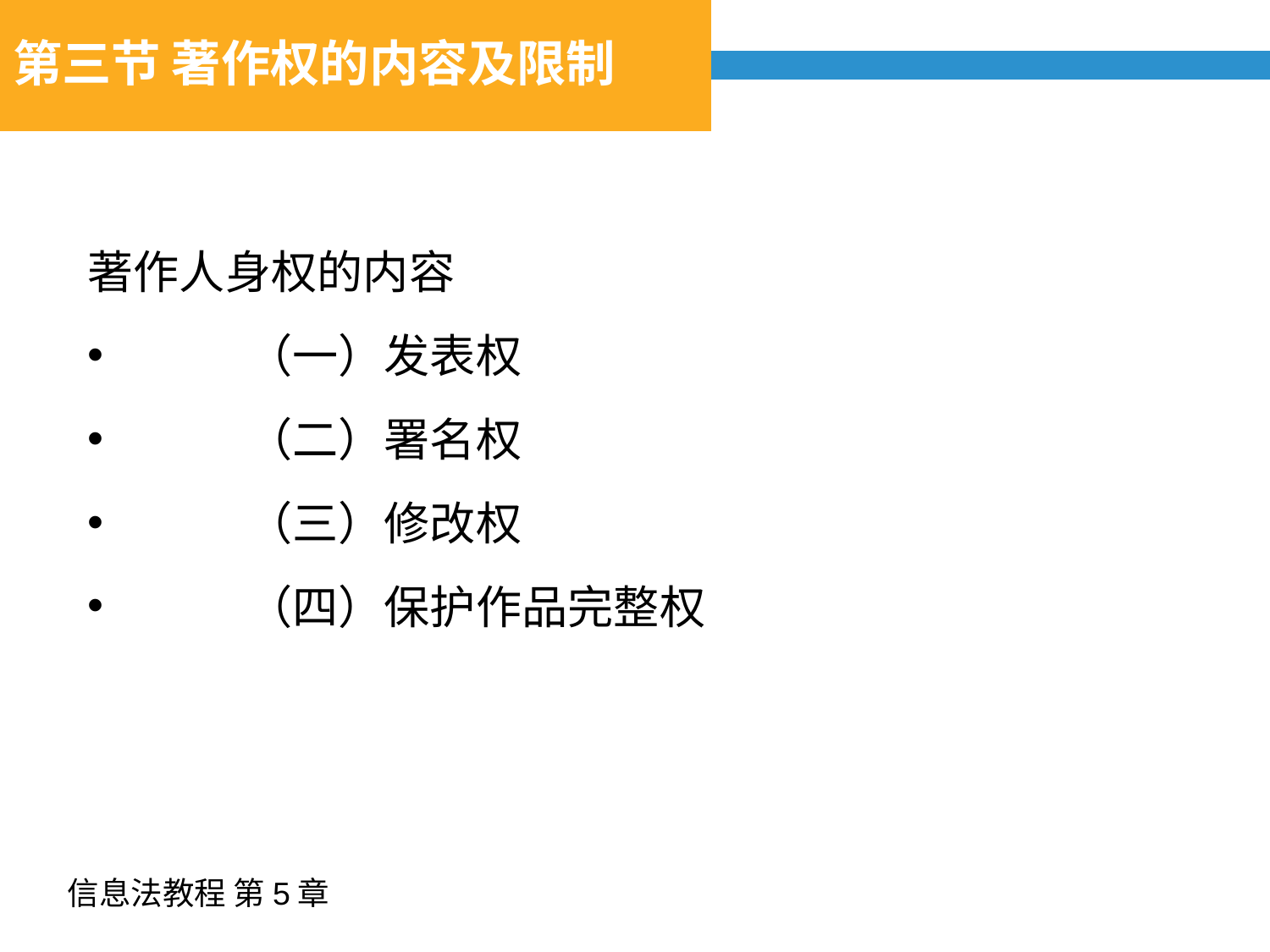

# 第三节 著作权的内容及限制
著作人身权的内容
	（一）发表权
	（二）署名权
	（三）修改权
 	（四）保护作品完整权

信息法教程 第5章